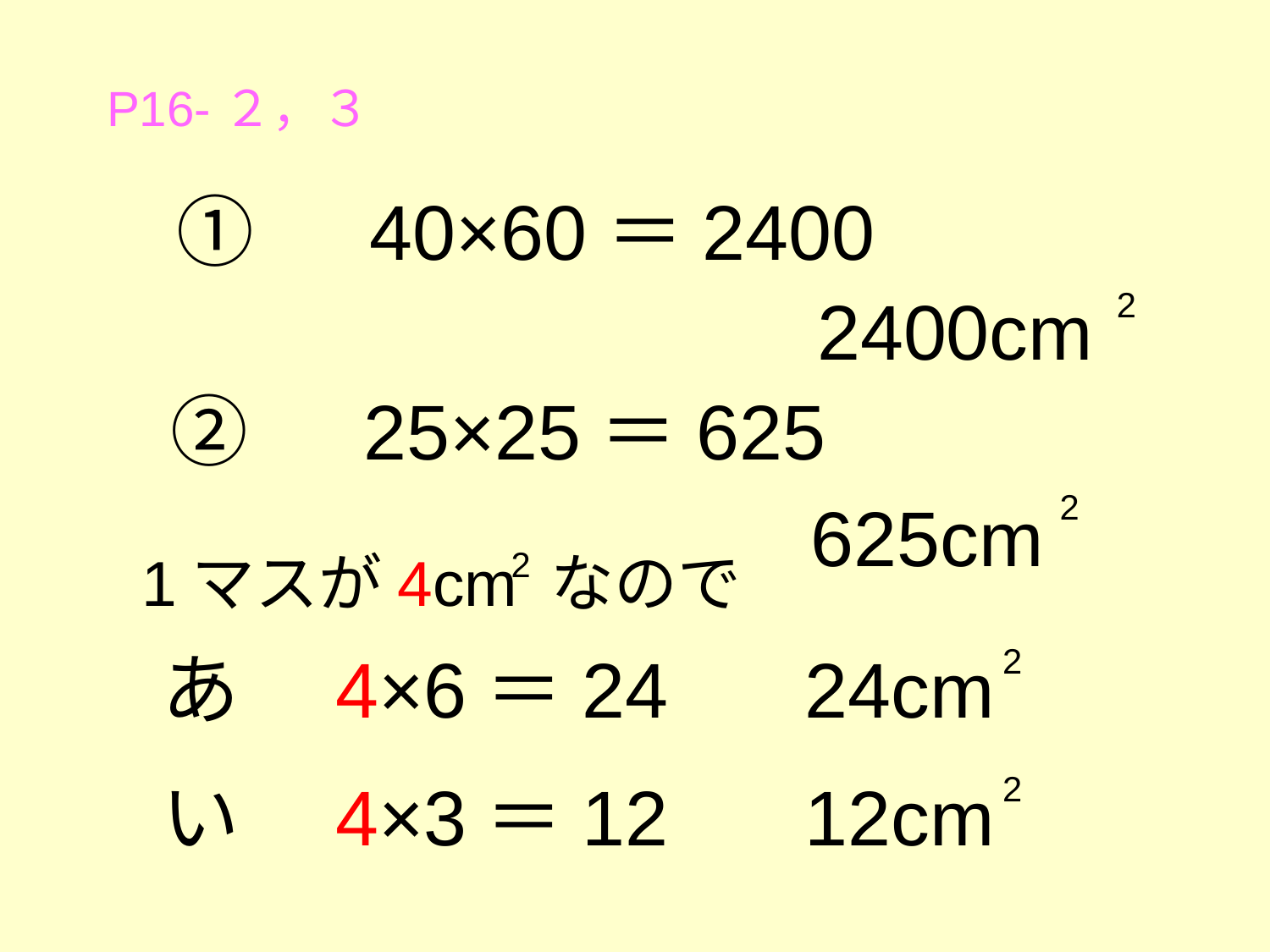

P16-２，３
①　40×60＝2400
2400cm
2
②　25×25＝625
2
625cm
1マスが4cm なので
2
2
24cm
あ　4×6＝24
2
12cm
い　4×3＝12